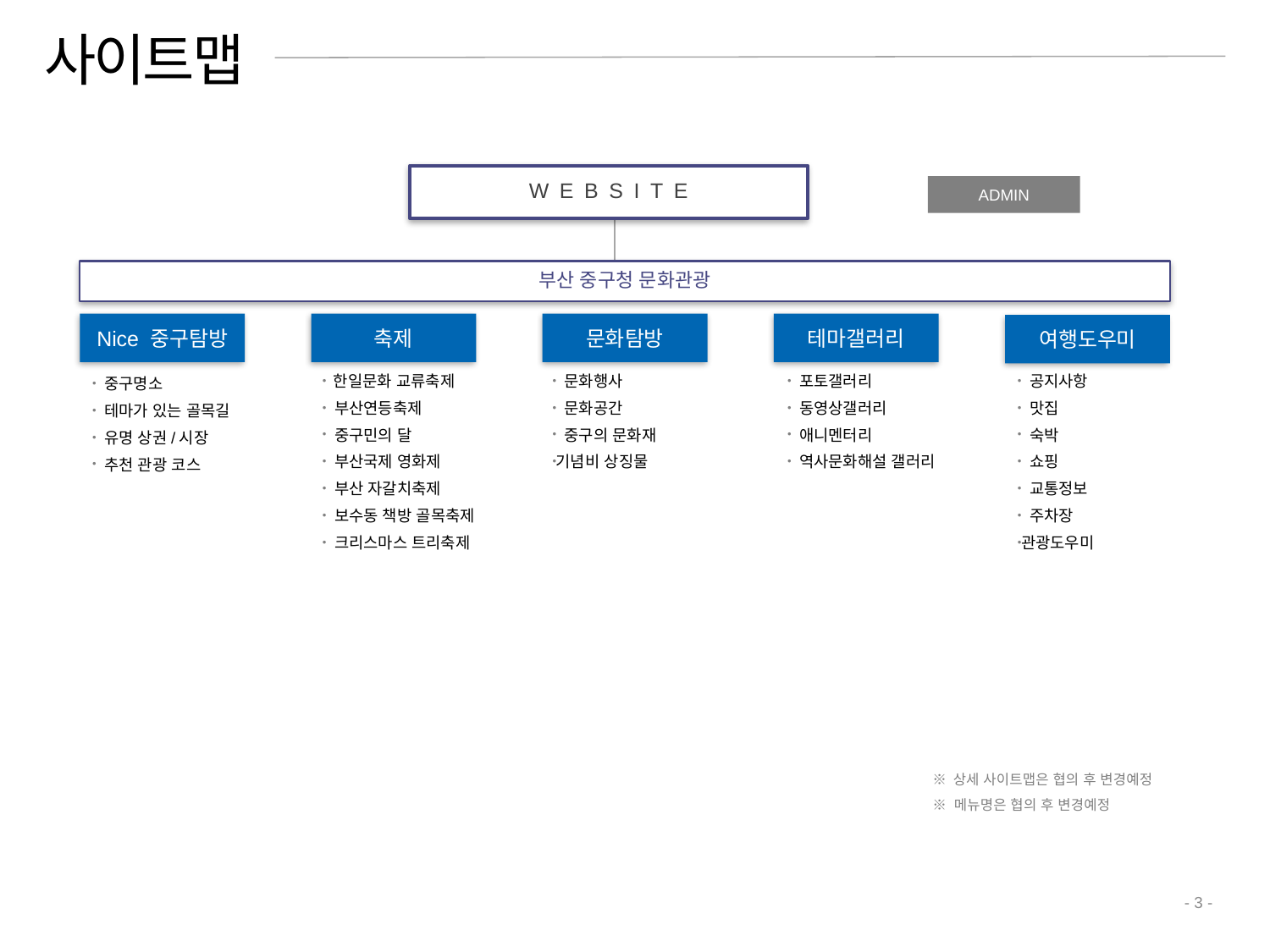

# 사이트맵
WEBSITE
ADMIN
부산 중구청 문화관광
Nice 중구탐방
 중구명소
 테마가 있는 골목길
 유명 상권/시장
 추천 관광 코스
축제
문화탐방
테마갤러리
여행도우미
 한일문화 교류축제
 부산연등축제
 중구민의 달
 부산국제 영화제
 부산 자갈치축제
 보수동 책방 골목축제
 크리스마스 트리축제
 문화행사
 문화공간
 중구의 문화재
기념비 상징물
 포토갤러리
 동영상갤러리
 애니멘터리
 역사문화해설 갤러리
 공지사항
 맛집
 숙박
 쇼핑
 교통정보
 주차장
관광도우미
※ 상세 사이트맵은 협의 후 변경예정
※ 메뉴명은 협의 후 변경예정